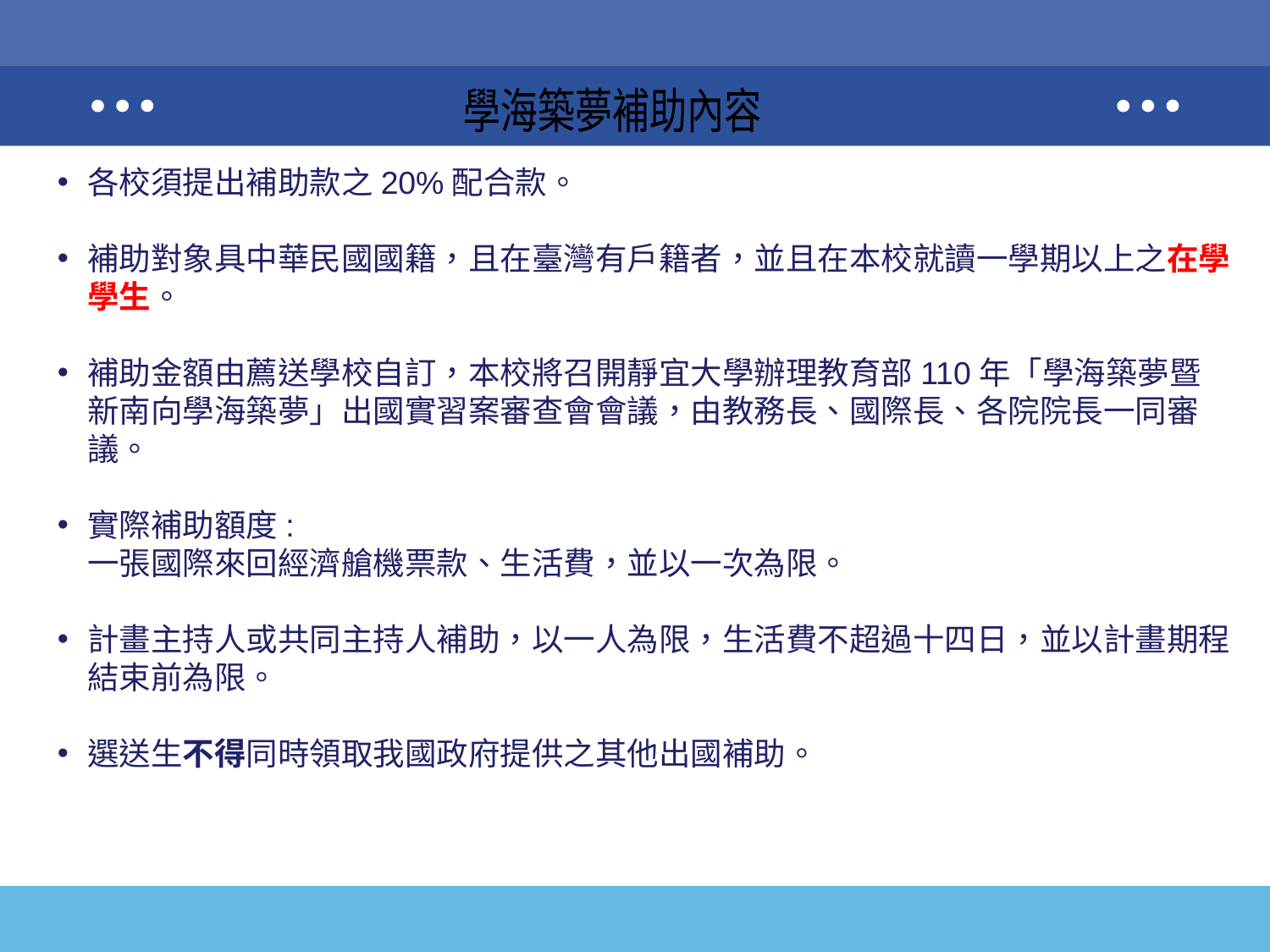

學海築夢補助內容

各校須提出補助款之20%配合款。

補助對象具中華民國國籍，且在臺灣有戶籍者，並且在本校就讀一學期以上之在學學生。

補助金額由薦送學校自訂，本校將召開靜宜大學辦理教育部110年「學海築夢暨新南向學海築夢」出國實習案審查會會議，由教務長、國際長、各院院長一同審議。

實際補助額度:
一張國際來回經濟艙機票款、生活費，並以一次為限。

計畫主持人或共同主持人補助，以一人為限，生活費不超過十四日，並以計畫期程結束前為限。

選送生不得同時領取我國政府提供之其他出國補助。